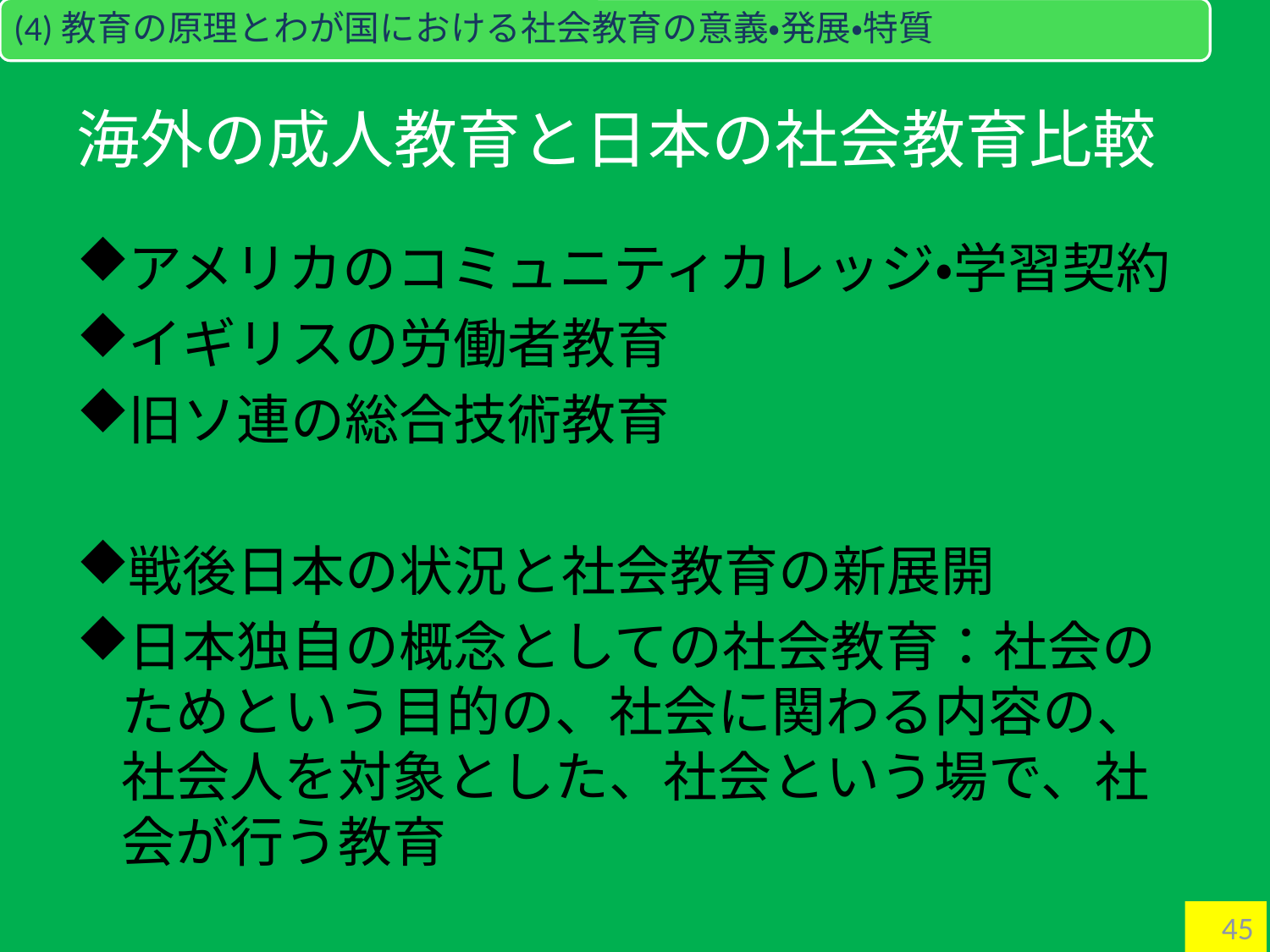

(4)教育の原理とわが国における社会教育の意義・発展・特質
# 海外の成人教育と日本の社会教育比較
アメリカのコミュニティカレッジ・学習契約
イギリスの労働者教育
旧ソ連の総合技術教育

戦後日本の状況と社会教育の新展開
日本独自の概念としての社会教育：社会のためという目的の、社会に関わる内容の、社会人を対象とした、社会という場で、社会が行う教育

45